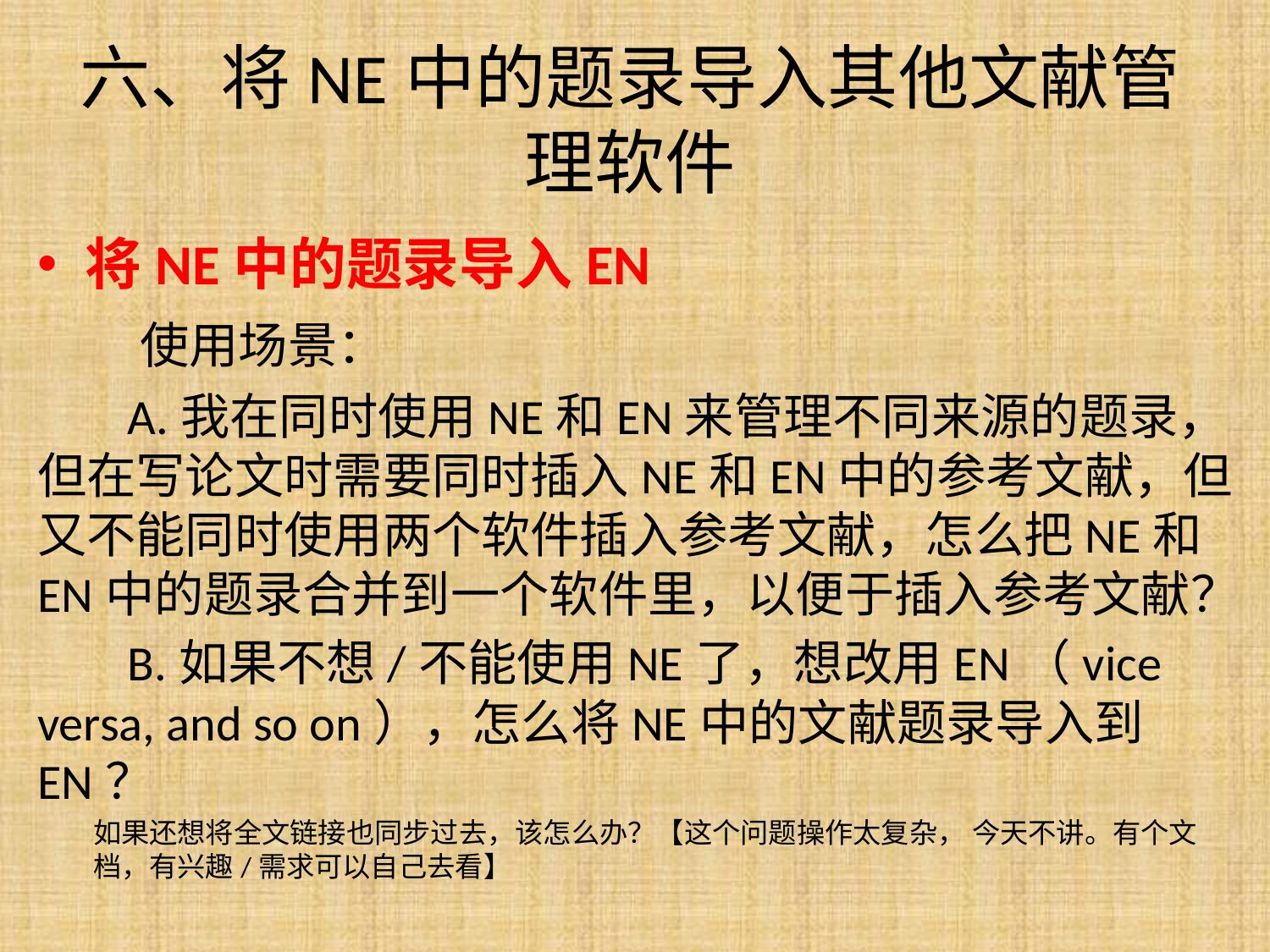

# 六、将NE中的题录导入其他文献管理软件
将NE中的题录导入EN
       使用场景：
        A.我在同时使用NE和EN来管理不同来源的题录，但在写论文时需要同时插入NE和EN中的参考文献，但又不能同时使用两个软件插入参考文献，怎么把NE和EN中的题录合并到一个软件里，以便于插入参考文献？
        B.如果不想/不能使用NE了，想改用EN（vice versa, and so on），怎么将NE中的文献题录导入到EN？
如果还想将全文链接也同步过去，该怎么办？【这个问题操作太复杂， 今天不讲。有个文档，有兴趣/需求可以自己去看】